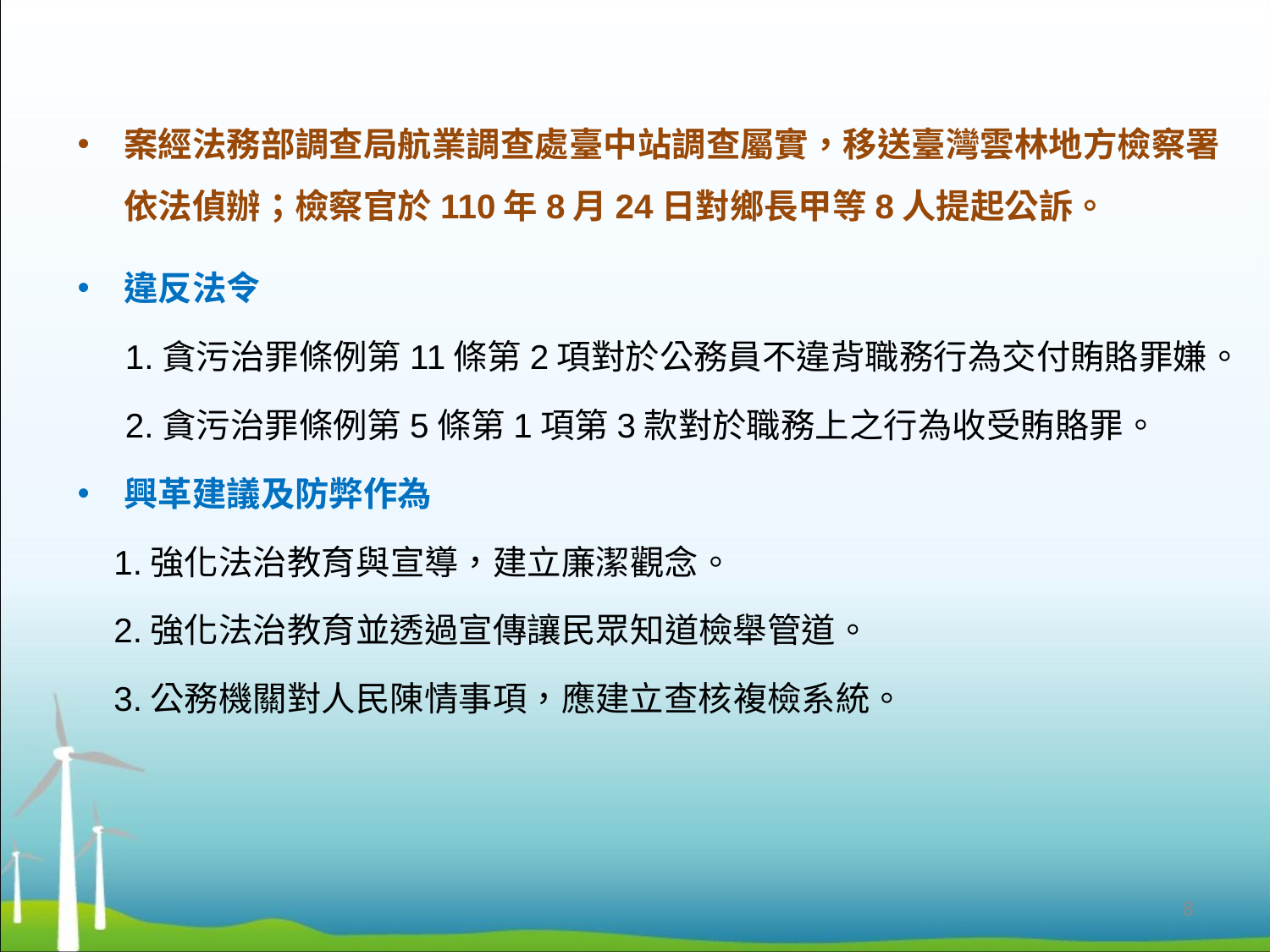

案經法務部調查局航業調查處臺中站調查屬實，移送臺灣雲林地方檢察署依法偵辦；檢察官於110年8月24日對鄉長甲等8人提起公訴。
違反法令
     1.貪污治罪條例第11條第2項對於公務員不違背職務行為交付賄賂罪嫌。
     2.貪污治罪條例第5條第1項第3款對於職務上之行為收受賄賂罪。
興革建議及防弊作為
1.強化法治教育與宣導，建立廉潔觀念。
2.強化法治教育並透過宣傳讓民眾知道檢舉管道。
3.公務機關對人民陳情事項，應建立查核複檢系統。

8